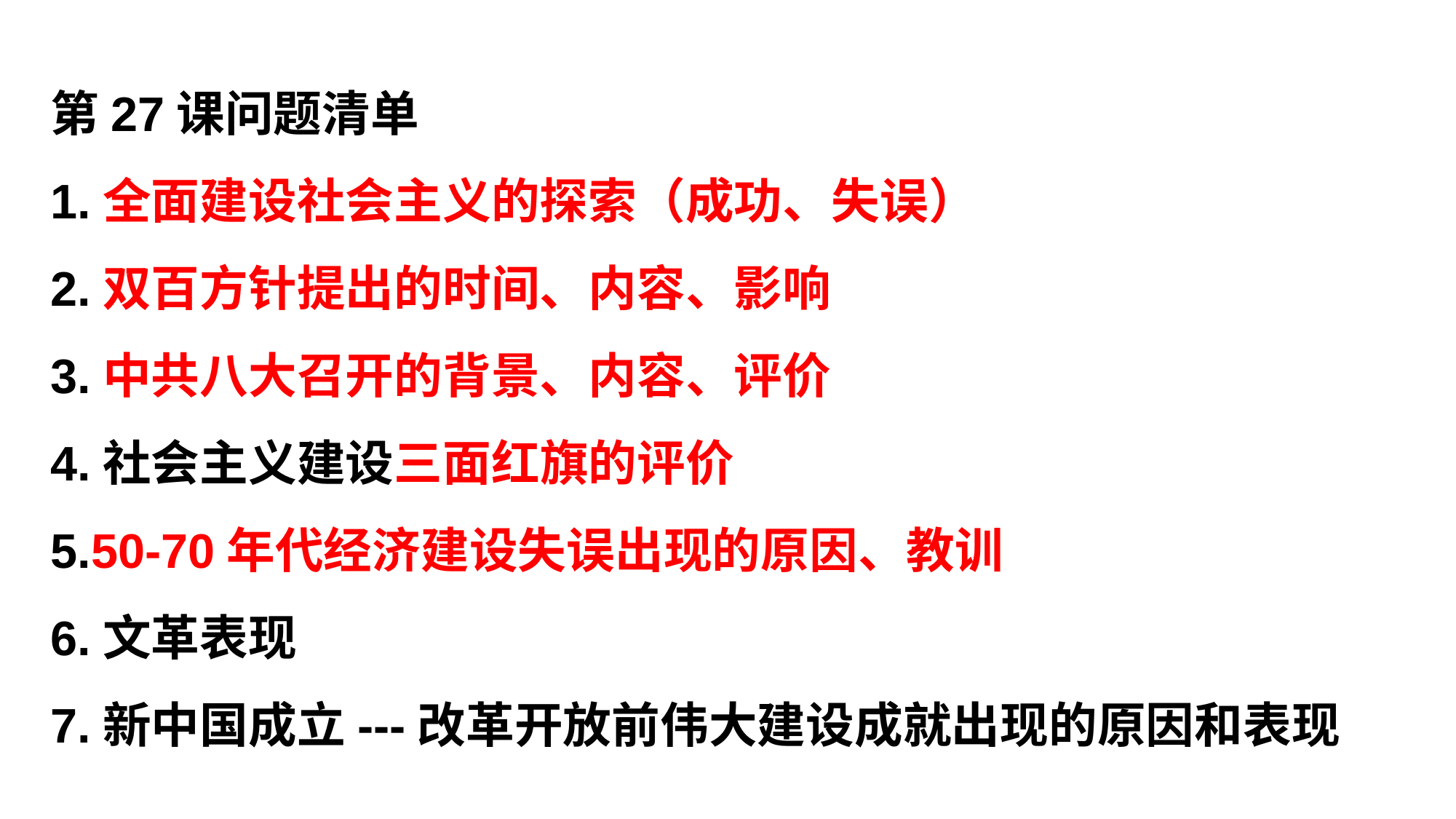

第27课问题清单
1.全面建设社会主义的探索（成功、失误）
2.双百方针提出的时间、内容、影响
3.中共八大召开的背景、内容、评价
4.社会主义建设三面红旗的评价
5.50-70年代经济建设失误出现的原因、教训
6.文革表现
7.新中国成立---改革开放前伟大建设成就出现的原因和表现